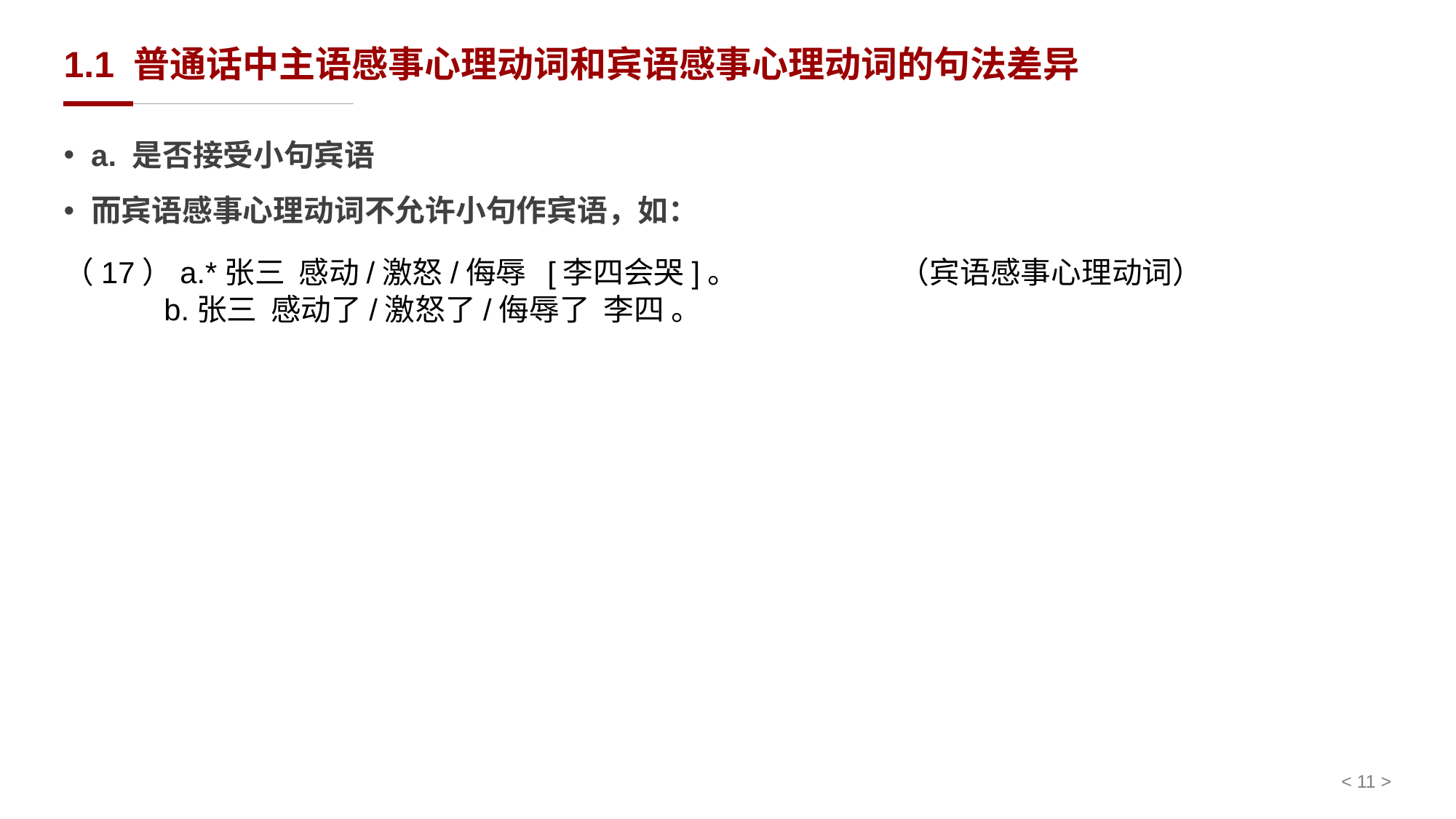

# 1.1 普通话中主语感事心理动词和宾语感事心理动词的句法差异
a. 是否接受小句宾语
而宾语感事心理动词不允许小句作宾语，如：

（17）a.*张三  感动/激怒/侮辱  [李四会哭]。                        （宾语感事心理动词）
            b.张三  感动了/激怒了/侮辱了  李四 。

< 11 >